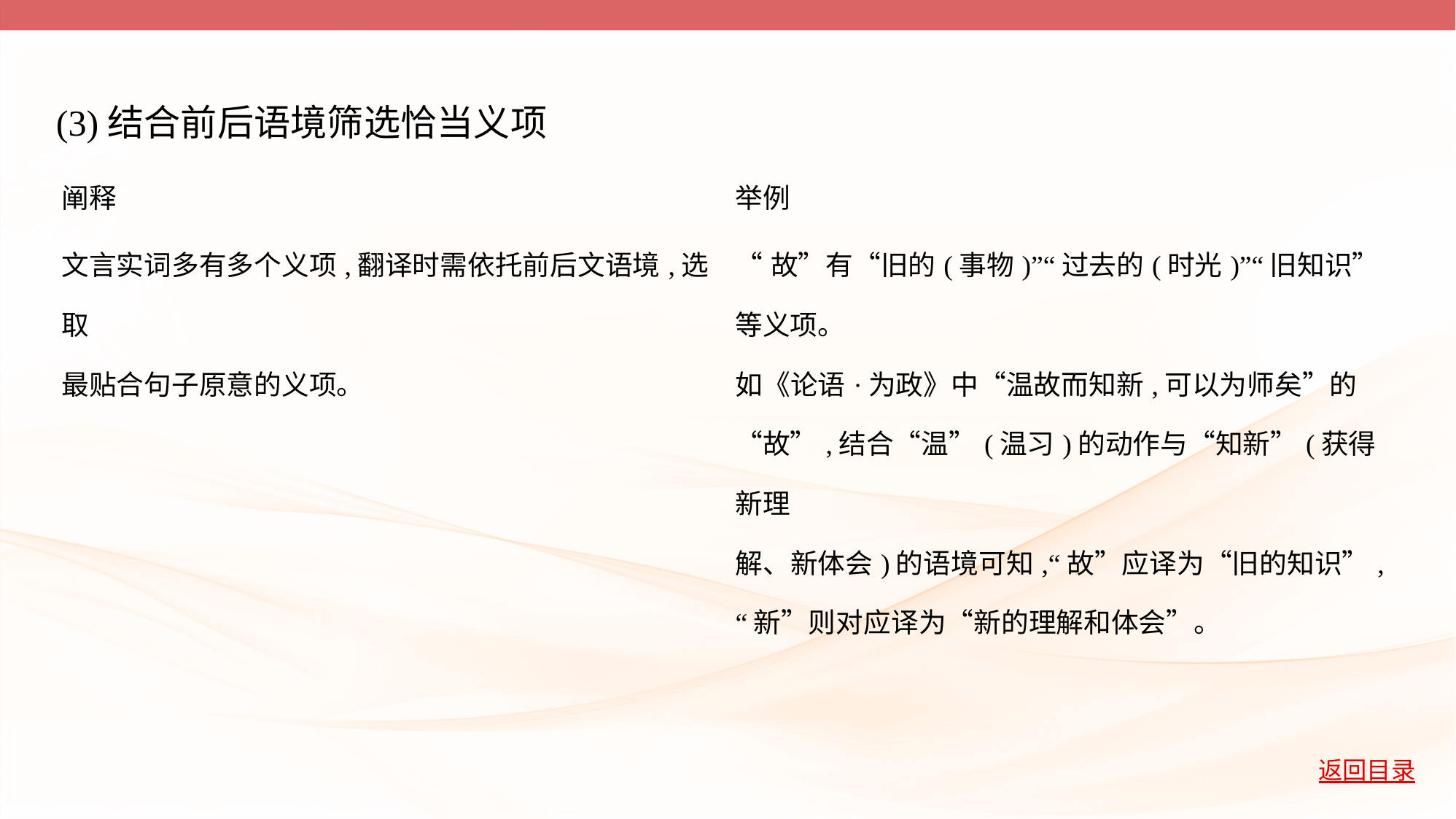

(3)结合前后语境筛选恰当义项
| 阐释 | 举例 |
| --- | --- |
| 文言实词多有多个义项,翻译时需依托前后文语境,选取 最贴合句子原意的义项。 | “故”有“旧的(事物)”“过去的(时光)”“旧知识” 等义项。 如《论语·为政》中“温故而知新,可以为师矣”的 “故”,结合“温”(温习)的动作与“知新”(获得新理 解、新体会)的语境可知,“故”应译为“旧的知识”, “新”则对应译为“新的理解和体会”。 |